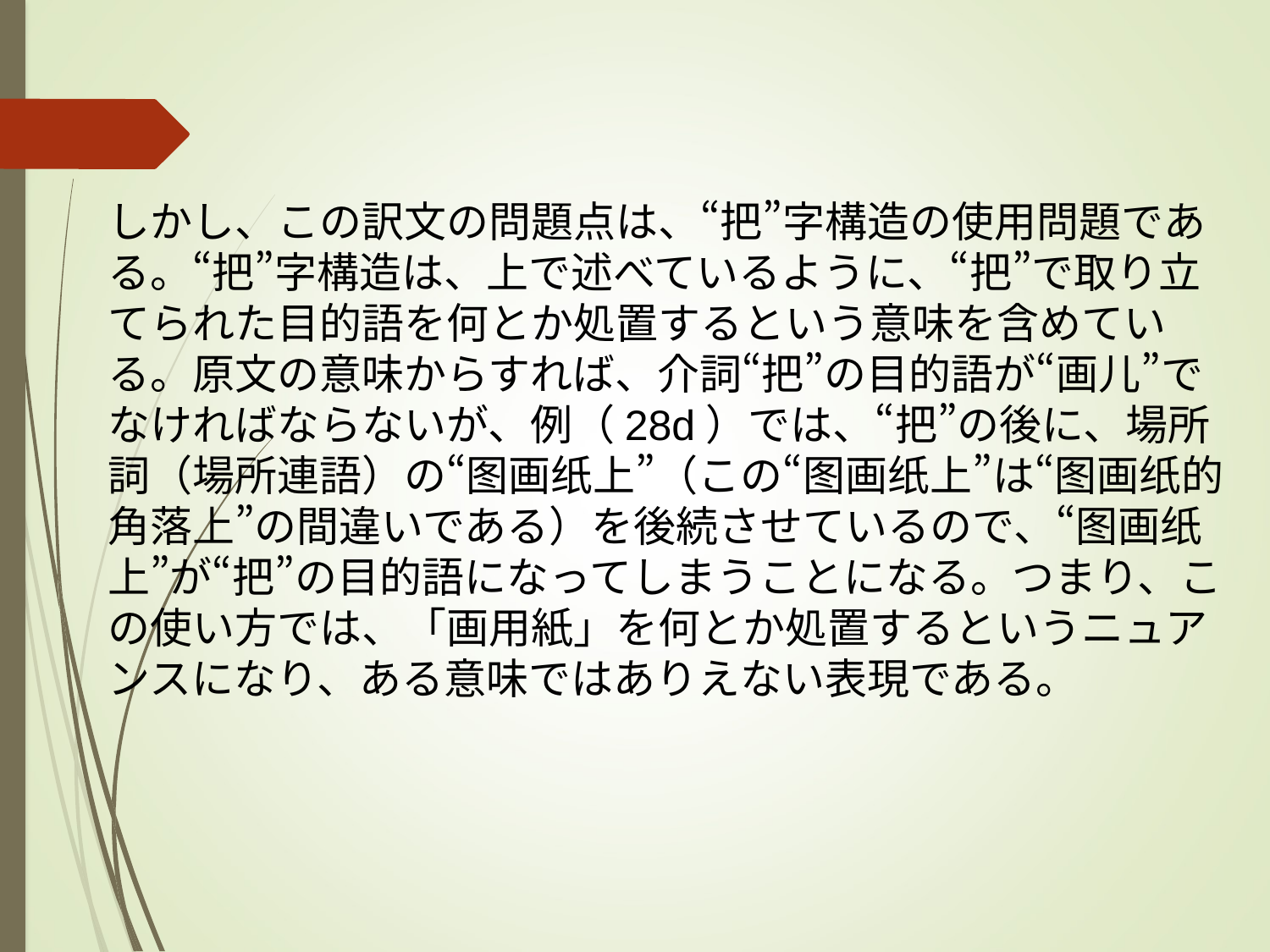

しかし、この訳文の問題点は、“把”字構造の使用問題である。“把”字構造は、上で述べているように、“把”で取り立てられた目的語を何とか処置するという意味を含めている。原文の意味からすれば、介詞“把”の目的語が“画儿”でなければならないが、例（28d）では、“把”の後に、場所詞（場所連語）の“图画纸上”（この“图画纸上”は“图画纸的角落上”の間違いである）を後続させているので、“图画纸上”が“把”の目的語になってしまうことになる。つまり、この使い方では、「画用紙」を何とか処置するというニュアンスになり、ある意味ではありえない表現である。